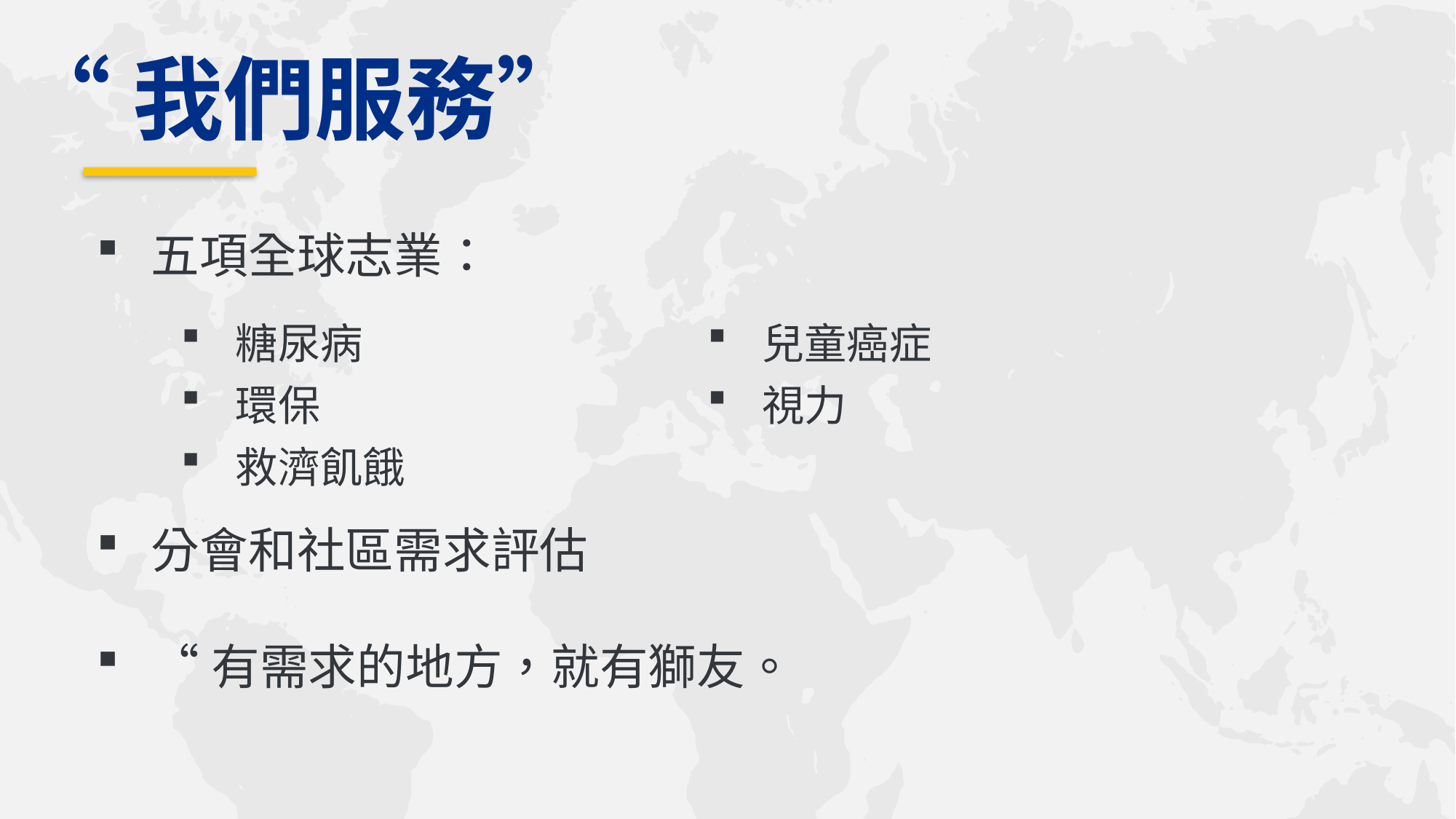

“我們服務”

五項全球志業：

分會和社區需求評估
“有需求的地方，就有獅友。

| 糖尿病 | 兒童癌症 |
| --- | --- |
| 環保 | 視力 |
| 救濟飢餓 |  |